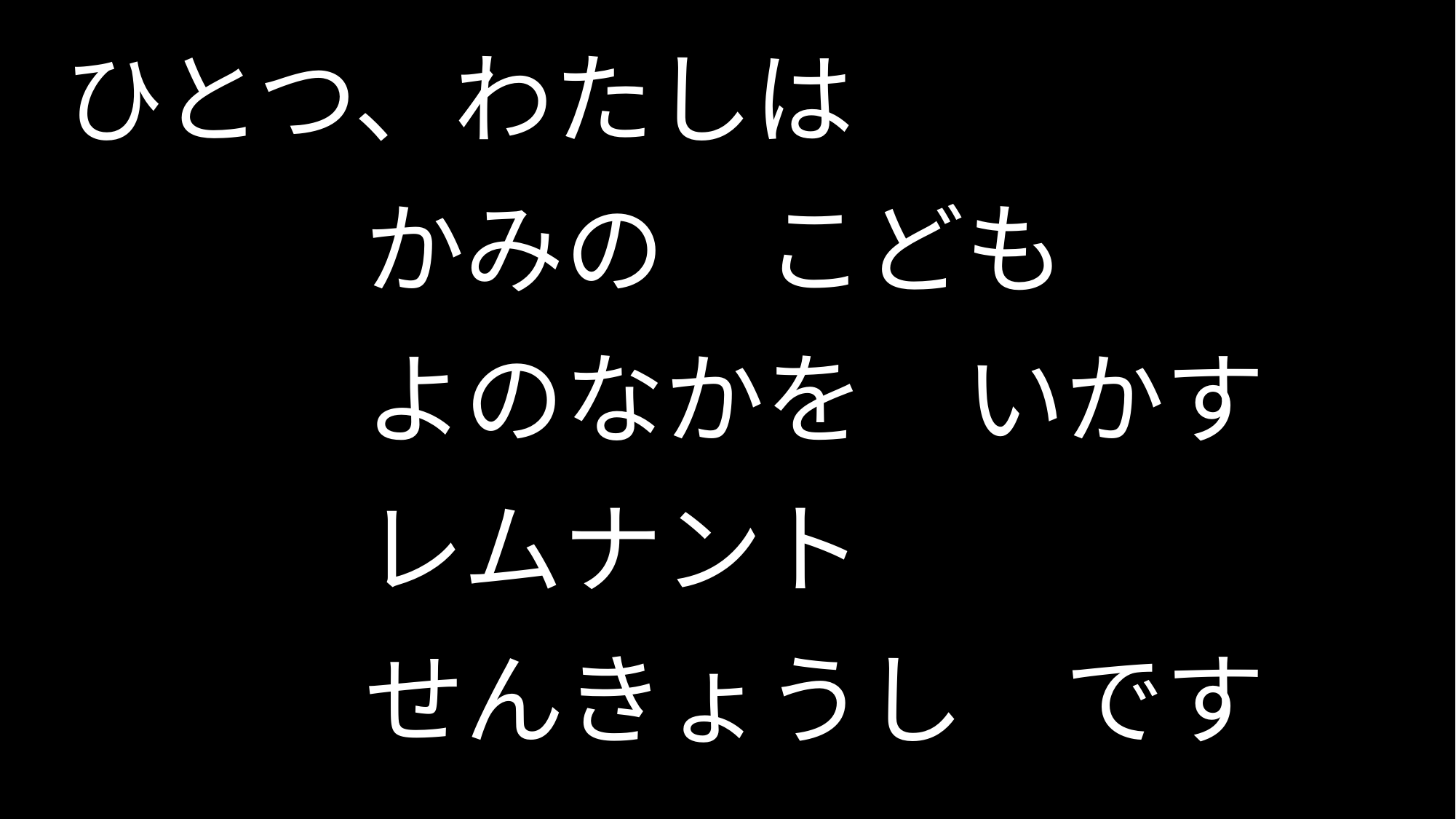

# ひとつ、わたしは 　　　かみの　こども 　　　よのなかを　いかす 　　　レムナント　 　　　せんきょうし　です